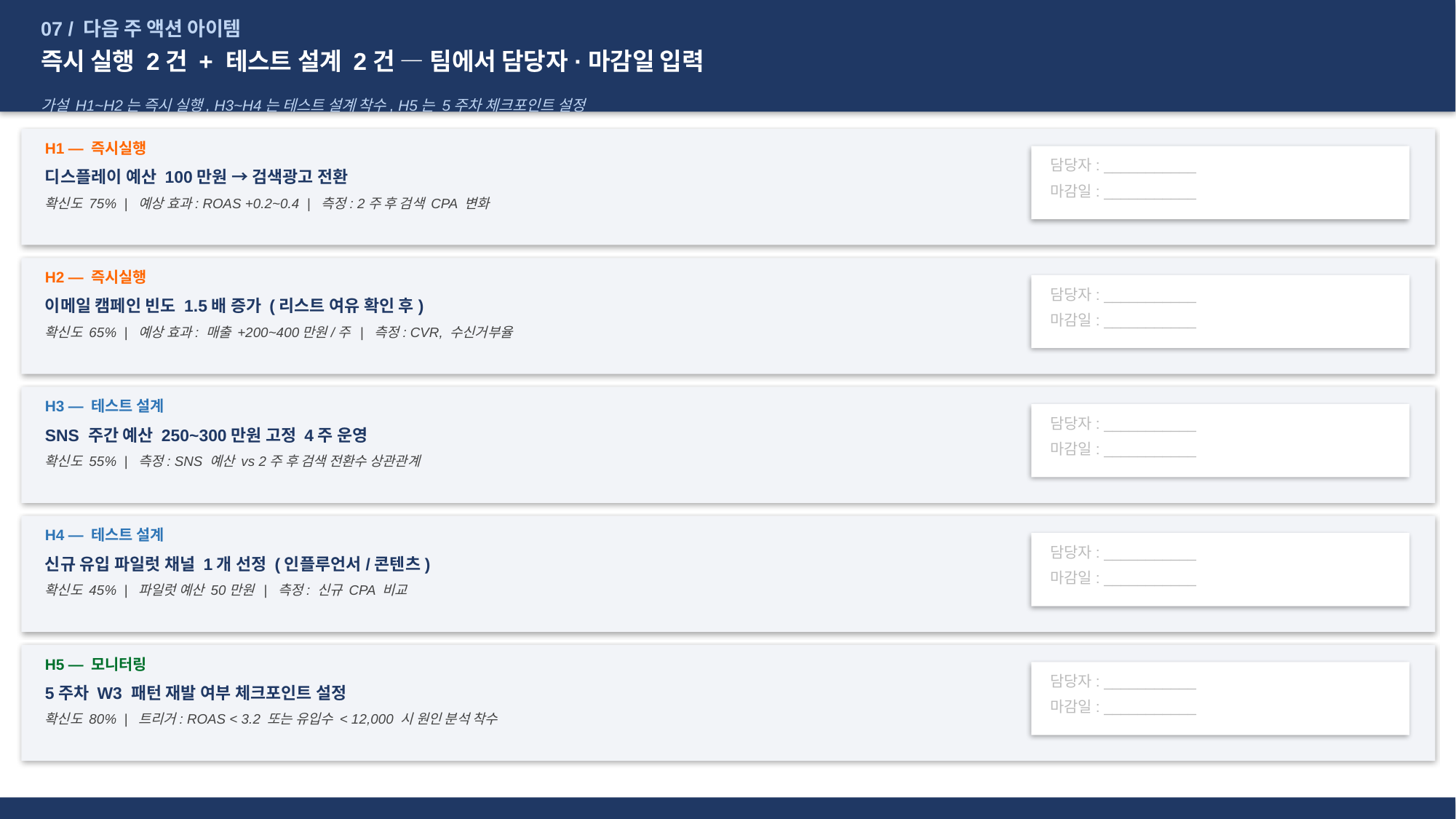

07 / 다음 주 액션 아이템
즉시 실행 2건 + 테스트 설계 2건 — 팀에서 담당자·마감일 입력
가설 H1~H2는 즉시 실행, H3~H4는 테스트 설계 착수, H5는 5주차 체크포인트 설정

H1 — 즉시실행

담당자: ___________
디스플레이 예산 100만원 → 검색광고 전환
마감일: ___________
확신도 75%  |  예상 효과: ROAS +0.2~0.4  |  측정: 2주 후 검색 CPA 변화

H2 — 즉시실행

담당자: ___________
이메일 캠페인 빈도 1.5배 증가 (리스트 여유 확인 후)
마감일: ___________
확신도 65%  |  예상 효과: 매출 +200~400만원/주  |  측정: CVR, 수신거부율

H3 — 테스트 설계

담당자: ___________
SNS 주간 예산 250~300만원 고정 4주 운영
마감일: ___________
확신도 55%  |  측정: SNS 예산 vs 2주 후 검색 전환수 상관관계

H4 — 테스트 설계

담당자: ___________
신규 유입 파일럿 채널 1개 선정 (인플루언서/콘텐츠)
마감일: ___________
확신도 45%  |  파일럿 예산 50만원  |  측정: 신규 CPA 비교

H5 — 모니터링

담당자: ___________
5주차 W3 패턴 재발 여부 체크포인트 설정
마감일: ___________
확신도 80%  |  트리거: ROAS < 3.2 또는 유입수 < 12,000 시 원인 분석 착수